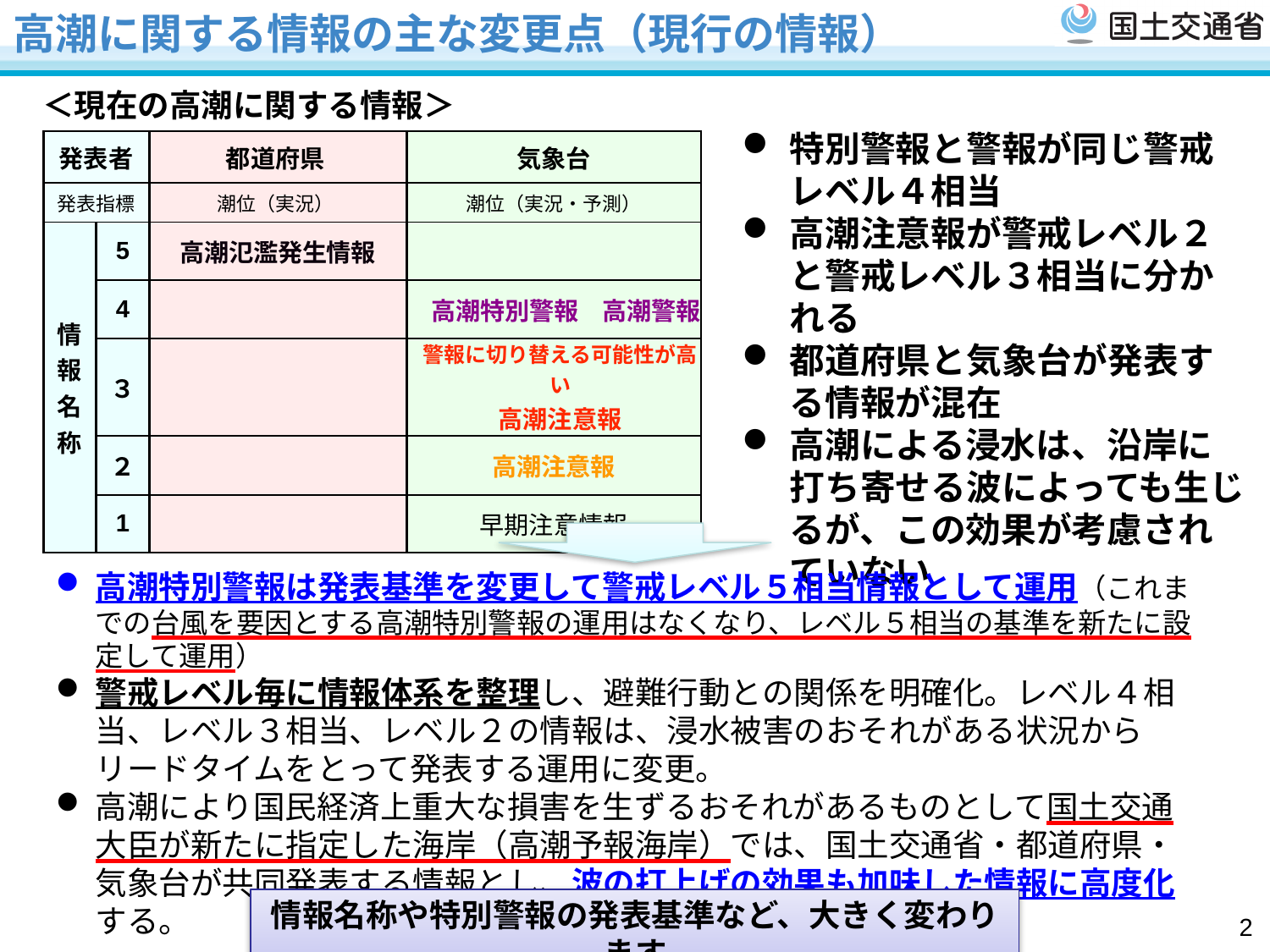

# 高潮に関する情報の主な変更点（現行の情報）
＜現在の高潮に関する情報＞
特別警報と警報が同じ警戒レベル４相当
高潮注意報が警戒レベル２と警戒レベル３相当に分かれる
都道府県と気象台が発表する情報が混在
高潮による浸水は、沿岸に打ち寄せる波によっても生じるが、この効果が考慮されていない
| 発表者 |  | 都道府県 | 気象台 |
| --- | --- | --- | --- |
| 発表指標 |  | 潮位（実況） | 潮位（実況・予測） |
| 情 報 名 称 | 5 | 高潮氾濫発生情報 |  |
|  | 4 |  | 高潮特別警報　高潮警報 |
|  | ３ |  | 警報に切り替える可能性が高い 高潮注意報 |
|  | ２ |  | 高潮注意報 |
|  | 1 |  | 早期注意情報 |

高潮特別警報は発表基準を変更して警戒レベル５相当情報として運用（これまでの台風を要因とする高潮特別警報の運用はなくなり、レベル５相当の基準を新たに設定して運用）
警戒レベル毎に情報体系を整理し、避難行動との関係を明確化。レベル４相当、レベル３相当、レベル２の情報は、浸水被害のおそれがある状況からリードタイムをとって発表する運用に変更。
高潮により国民経済上重大な損害を生ずるおそれがあるものとして国土交通大臣が新たに指定した海岸（高潮予報海岸）では、国土交通省・都道府県・気象台が共同発表する情報とし、波の打上げの効果も加味した情報に高度化する。
情報名称や特別警報の発表基準など、大きく変わります
2